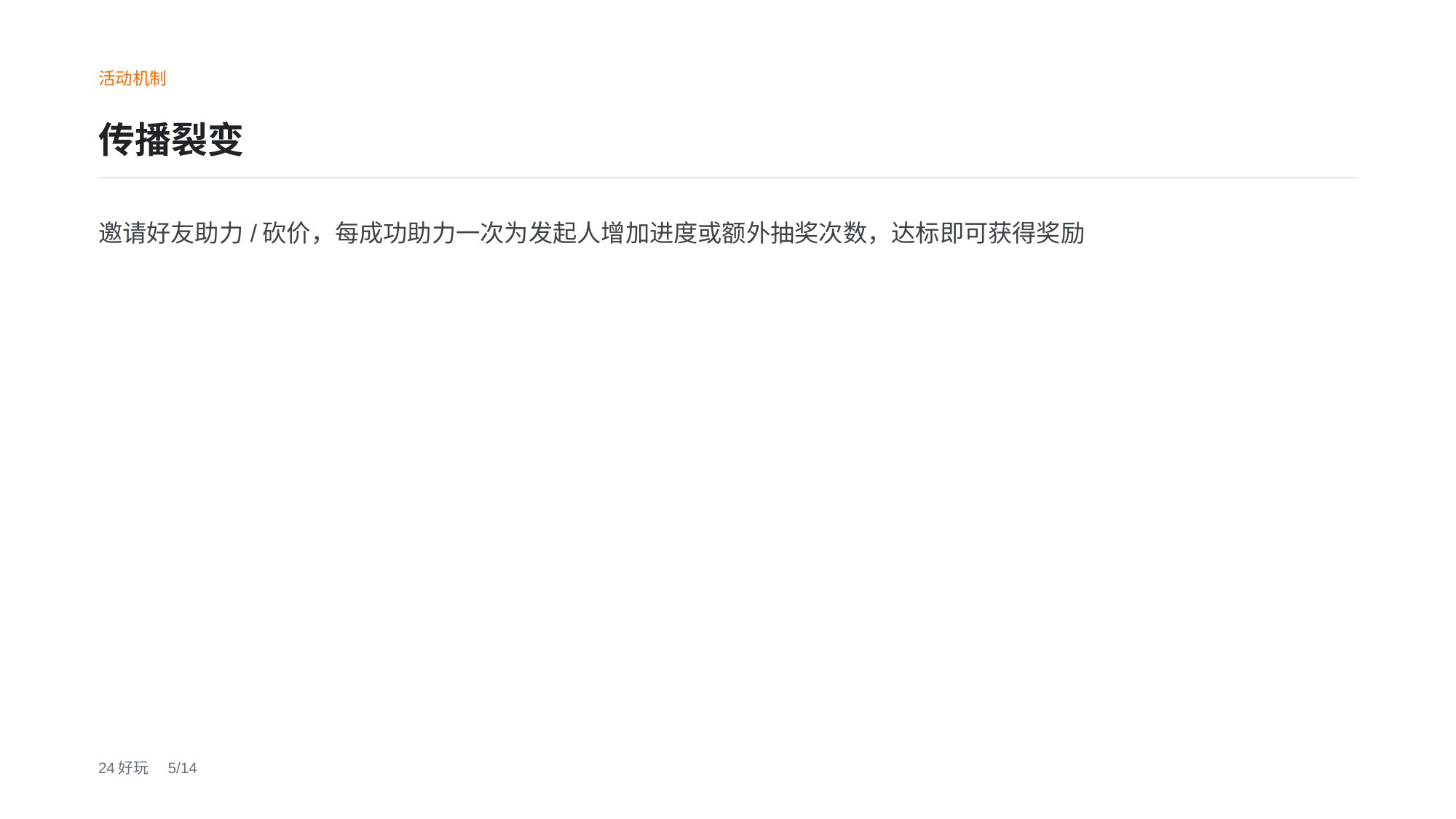

活动机制
传播裂变

邀请好友助力/砍价，每成功助力一次为发起人增加进度或额外抽奖次数，达标即可获得奖励
24好玩　5/14